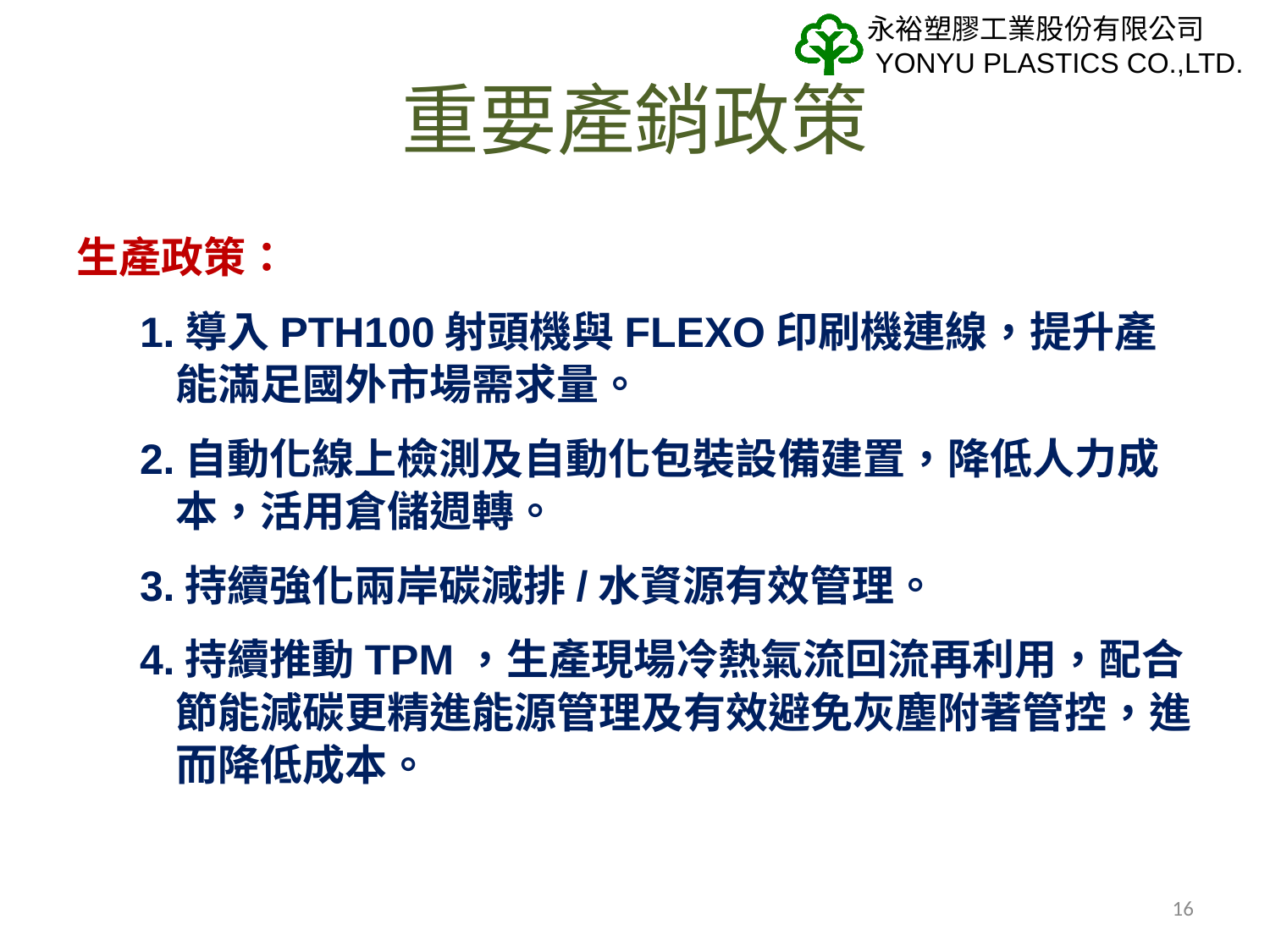

# 重要產銷政策
生產政策：
1.導入PTH100射頭機與FLEXO印刷機連線，提升產能滿足國外市場需求量。
2.自動化線上檢測及自動化包裝設備建置，降低人力成本，活用倉儲週轉。
3.持續強化兩岸碳減排/水資源有效管理。
4.持續推動TPM，生產現場冷熱氣流回流再利用，配合節能減碳更精進能源管理及有效避免灰塵附著管控，進而降低成本。
16